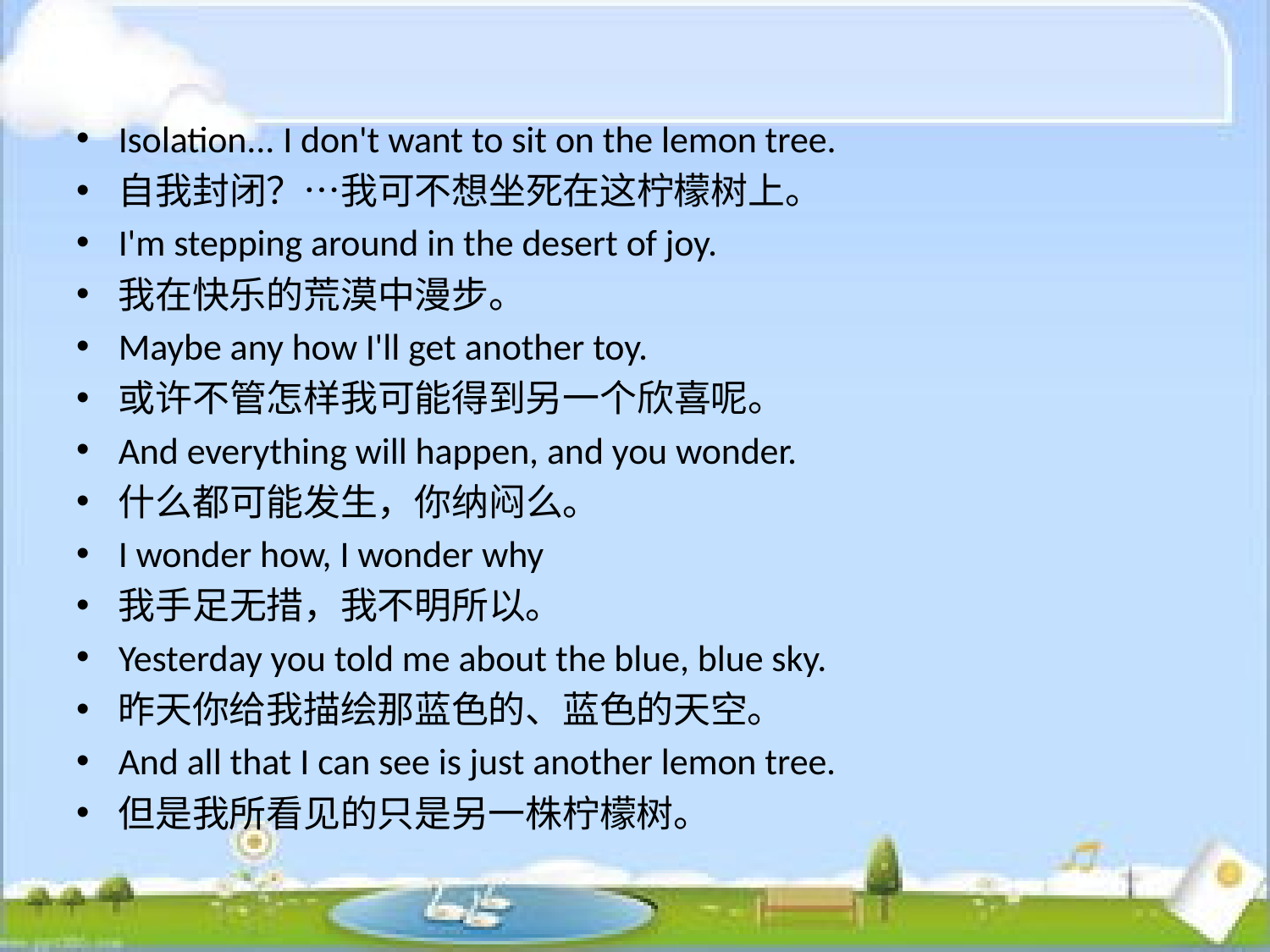

Isolation... I don't want to sit on the lemon tree.
自我封闭？…我可不想坐死在这柠檬树上。
I'm stepping around in the desert of joy.
我在快乐的荒漠中漫步。
Maybe any how I'll get another toy.
或许不管怎样我可能得到另一个欣喜呢。
And everything will happen, and you wonder.
什么都可能发生，你纳闷么。
I wonder how, I wonder why
我手足无措，我不明所以。
Yesterday you told me about the blue, blue sky.
昨天你给我描绘那蓝色的、蓝色的天空。
And all that I can see is just another lemon tree.
但是我所看见的只是另一株柠檬树。